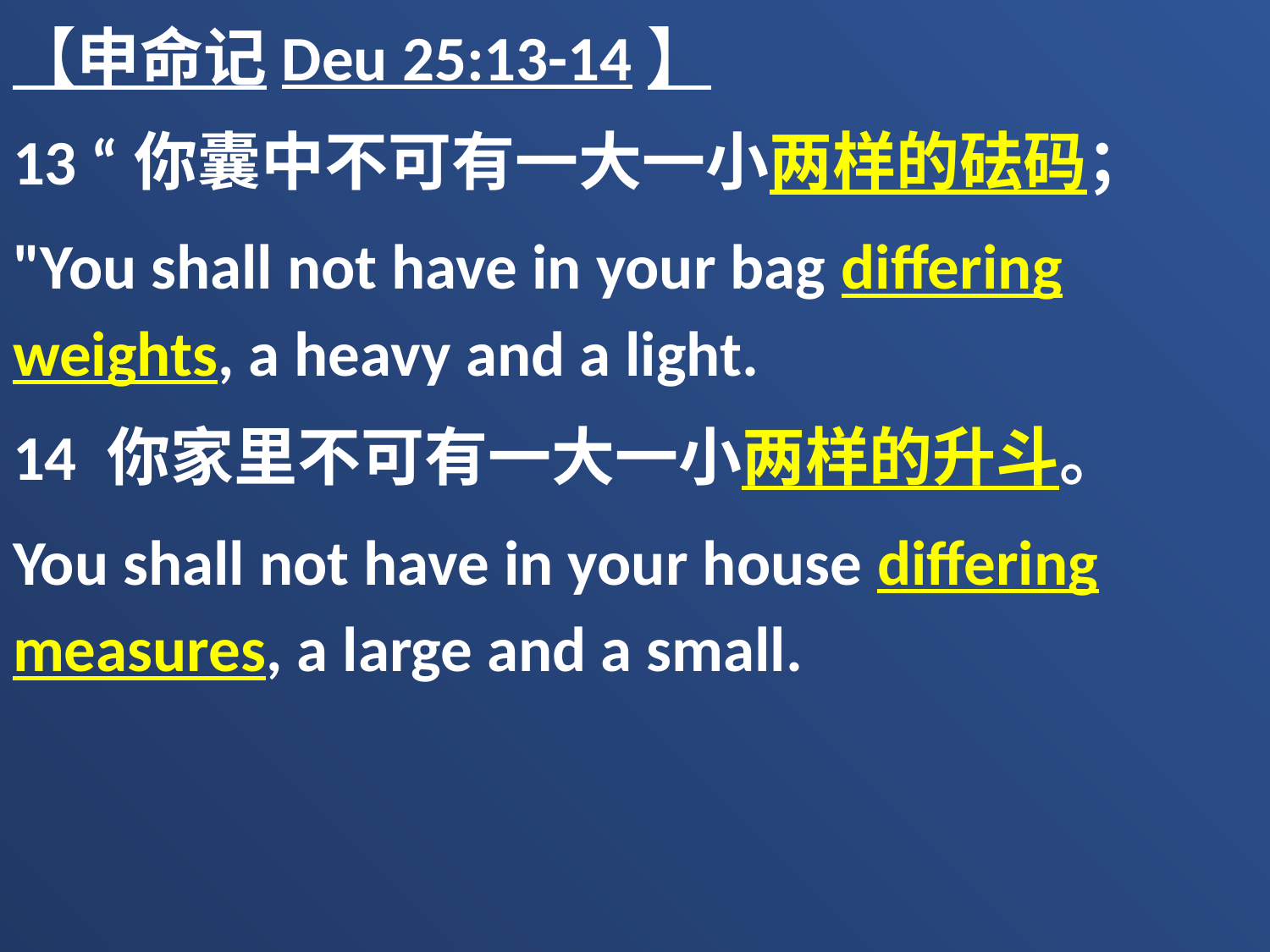

【申命记Deu 25:13-14】
13 “你囊中不可有一大一小两样的砝码；
"You shall not have in your bag differing weights, a heavy and a light.
14 你家里不可有一大一小两样的升斗。
You shall not have in your house differing measures, a large and a small.